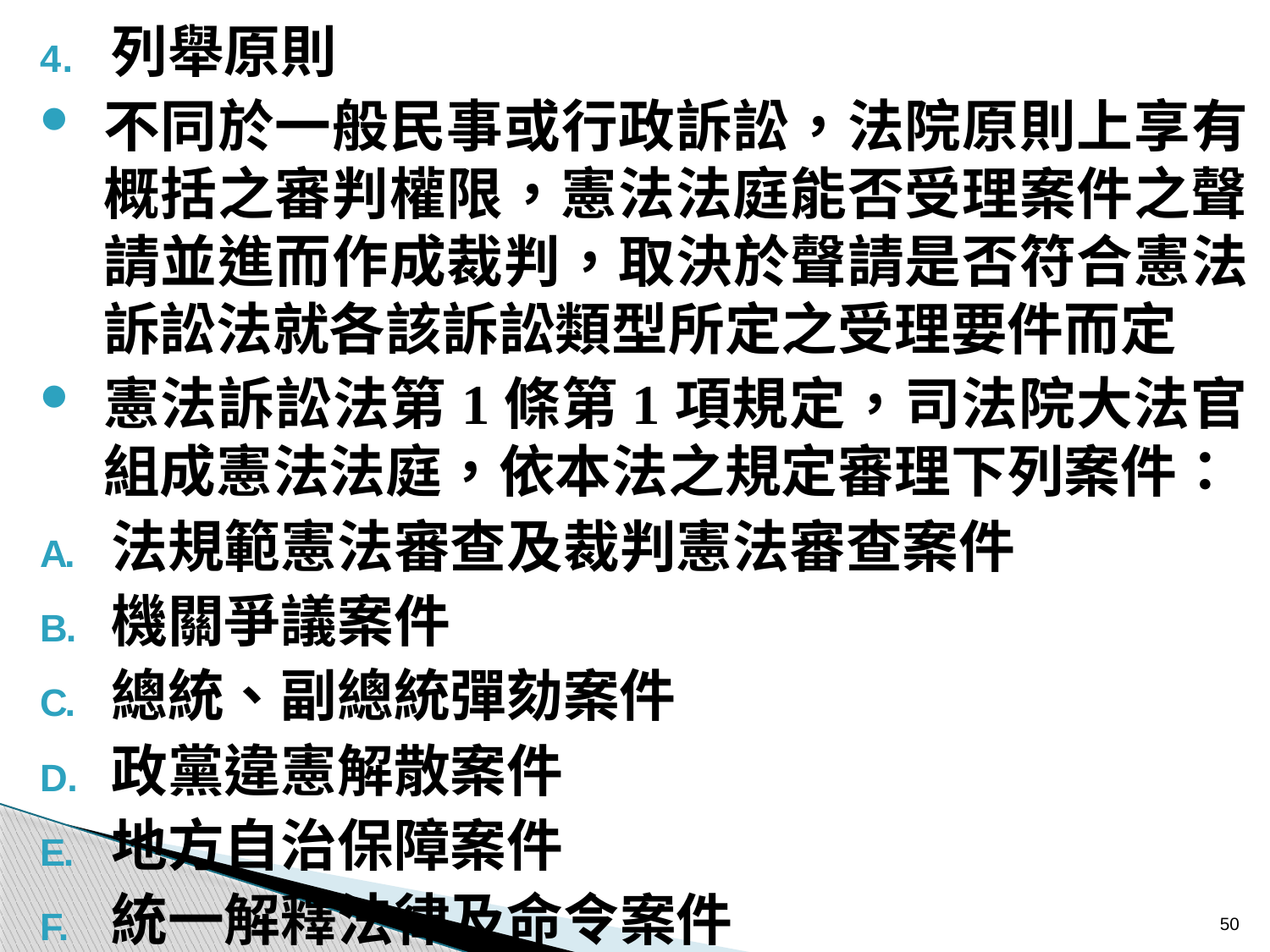

列舉原則
不同於一般民事或行政訴訟，法院原則上享有概括之審判權限，憲法法庭能否受理案件之聲請並進而作成裁判，取決於聲請是否符合憲法訴訟法就各該訴訟類型所定之受理要件而定
憲法訴訟法第1條第1項規定，司法院大法官組成憲法法庭，依本法之規定審理下列案件：
法規範憲法審查及裁判憲法審查案件
機關爭議案件
總統、副總統彈劾案件
政黨違憲解散案件
地方自治保障案件
統一解釋法律及命令案件
50